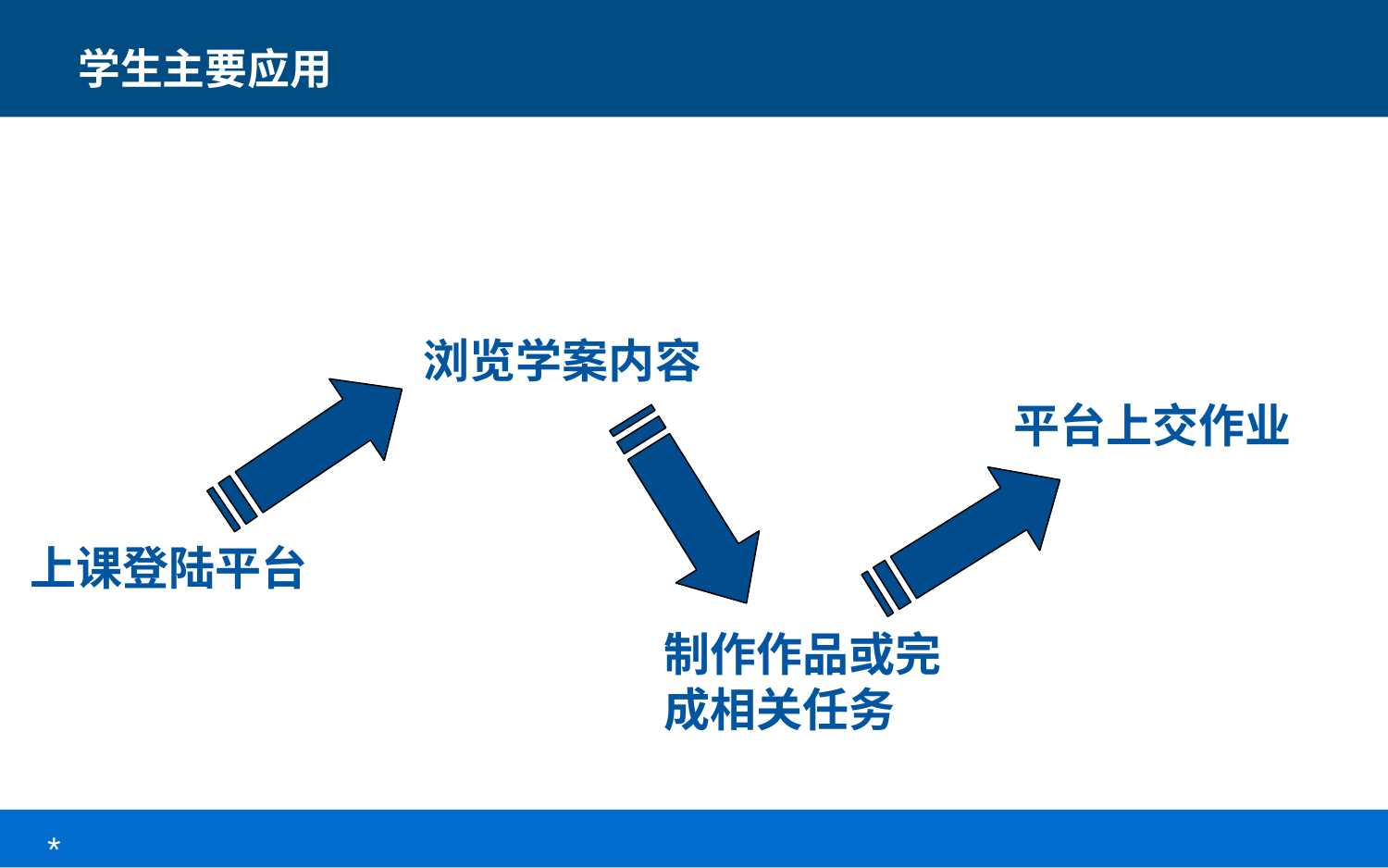

学生主要应用
浏览学案内容
平台上交作业

上课登陆平台
制作作品或完成相关任务

 *